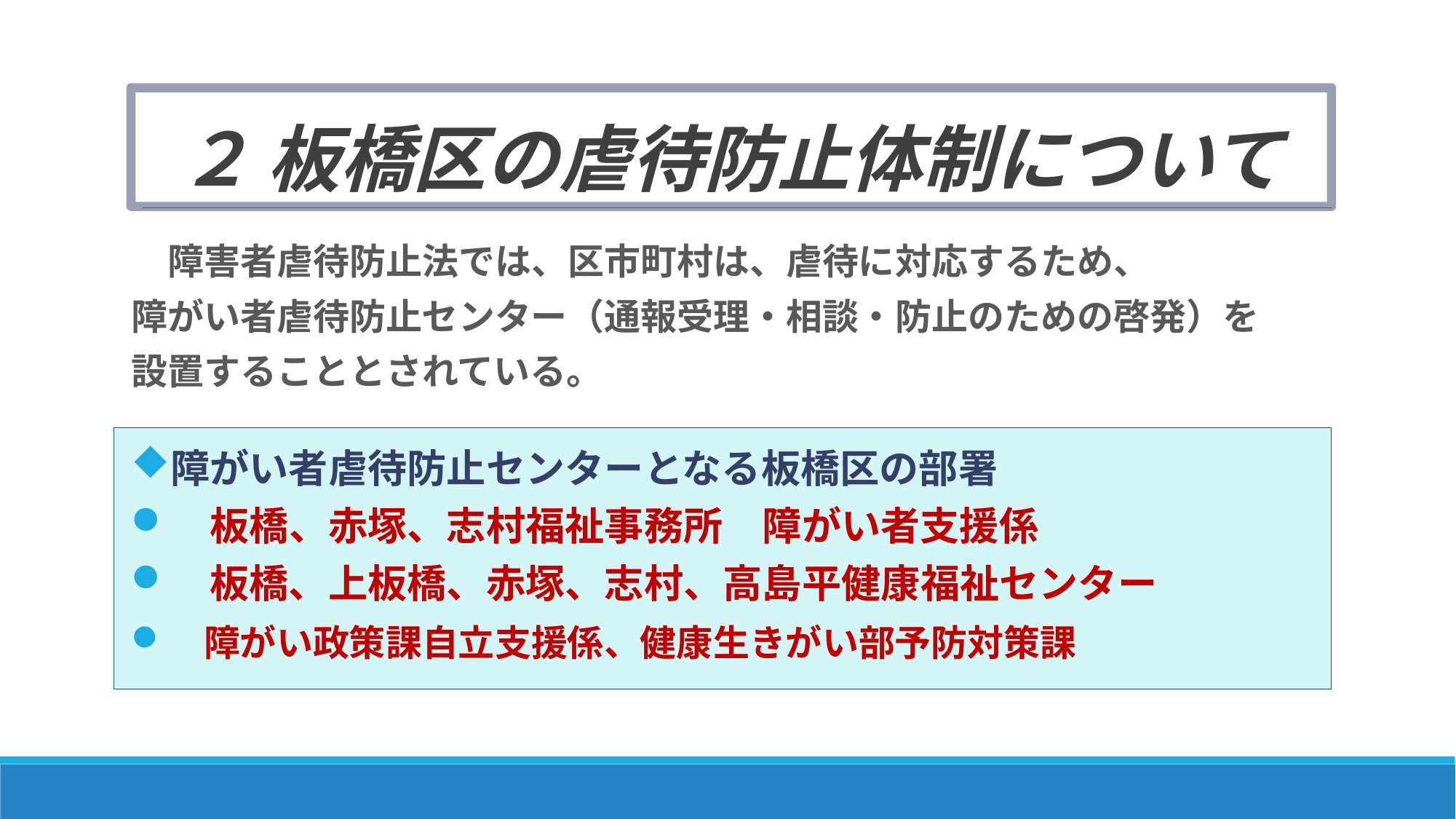

# ２ 板橋区の虐待防止体制について
　障害者虐待防止法では、区市町村は、虐待に対応するため、
障がい者虐待防止センター（通報受理・相談・防止のための啓発）を
設置することとされている。

障がい者虐待防止センターとなる板橋区の部署
　板橋、赤塚、志村福祉事務所　障がい者支援係
　板橋、上板橋、赤塚、志村、高島平健康福祉センター
　障がい政策課自立支援係、健康生きがい部予防対策課